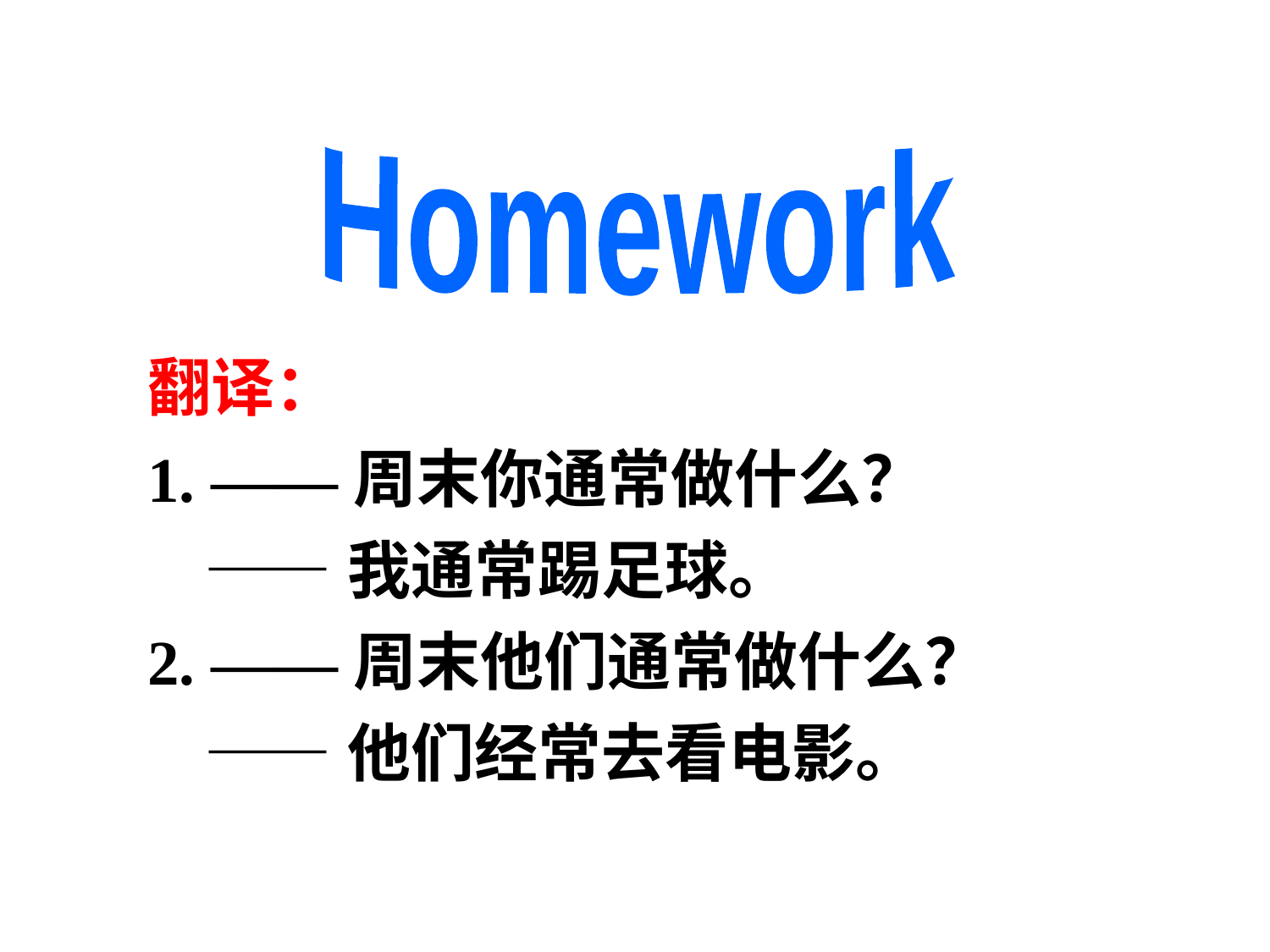

Homework
翻译：
1. ——周末你通常做什么？
    ——我通常踢足球。
2. ——周末他们通常做什么？
    ——他们经常去看电影。